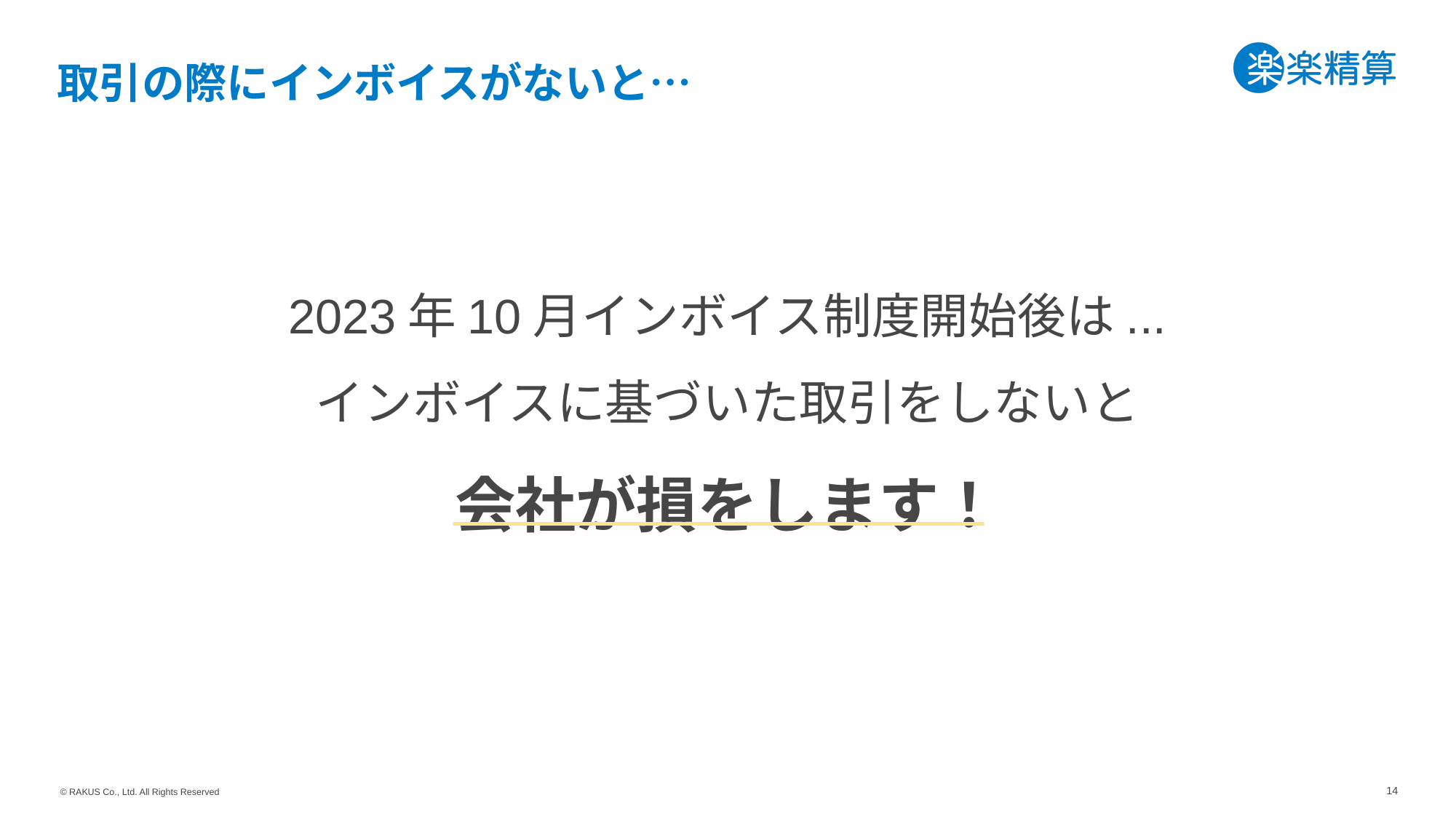

# 取引の際にインボイスがないと…
2023年10月インボイス制度開始後は...
インボイスに基づいた取引をしないと
会社が損をします！

14